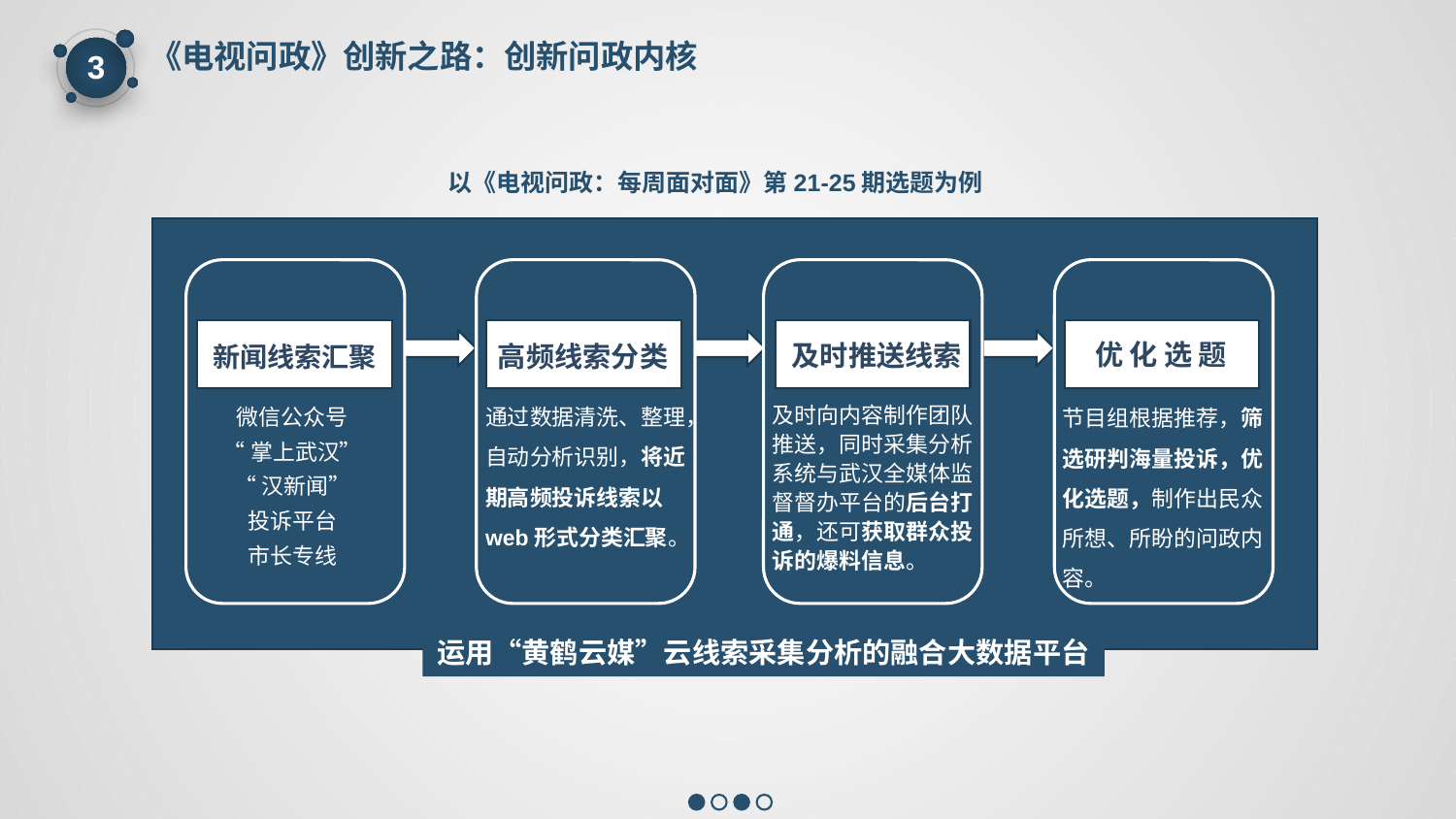

《电视问政》创新之路：创新问政内核
3

以《电视问政：每周面对面》第21-25期选题为例

优化选题

及时推送线索
高频线索分类
新闻线索汇聚
通过数据清洗、整理，自动分析识别，将近期高频投诉线索以web形式分类汇聚。
节目组根据推荐，筛选研判海量投诉，优化选题，制作出民众所想、所盼的问政内容。
微信公众号
“掌上武汉”
“汉新闻”
投诉平台
市长专线
及时向内容制作团队推送，同时采集分析系统与武汉全媒体监督督办平台的后台打通，还可获取群众投诉的爆料信息。
运用“黄鹤云媒”云线索采集分析的融合大数据平台